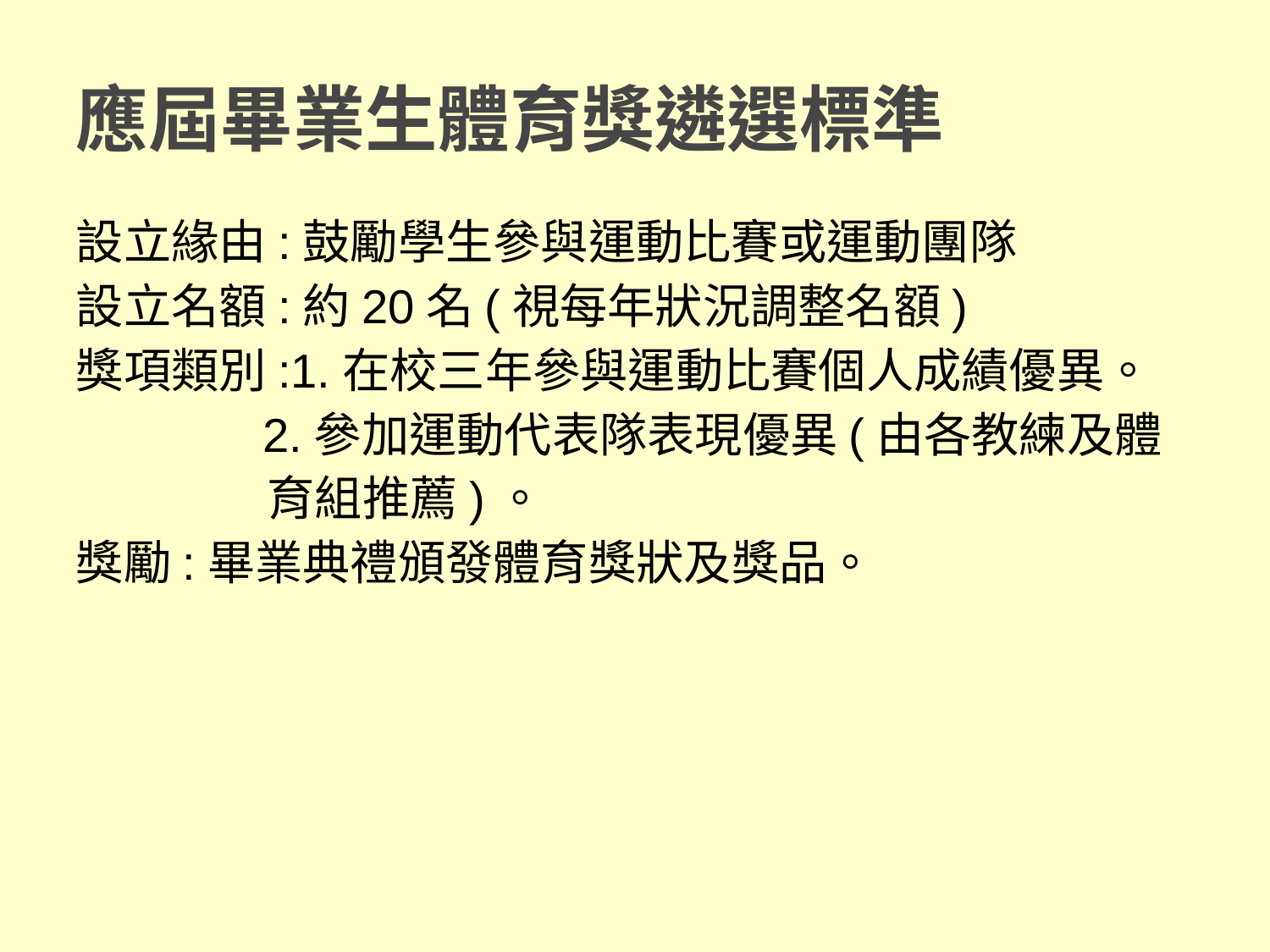

# 應屆畢業生體育獎遴選標準
設立緣由:鼓勵學生參與運動比賽或運動團隊
設立名額:約20名(視每年狀況調整名額)
獎項類別:1.在校三年參與運動比賽個人成績優異。
              2.參加運動代表隊表現優異(由各教練及體
                 育組推薦)。
獎勵:畢業典禮頒發體育獎狀及獎品。